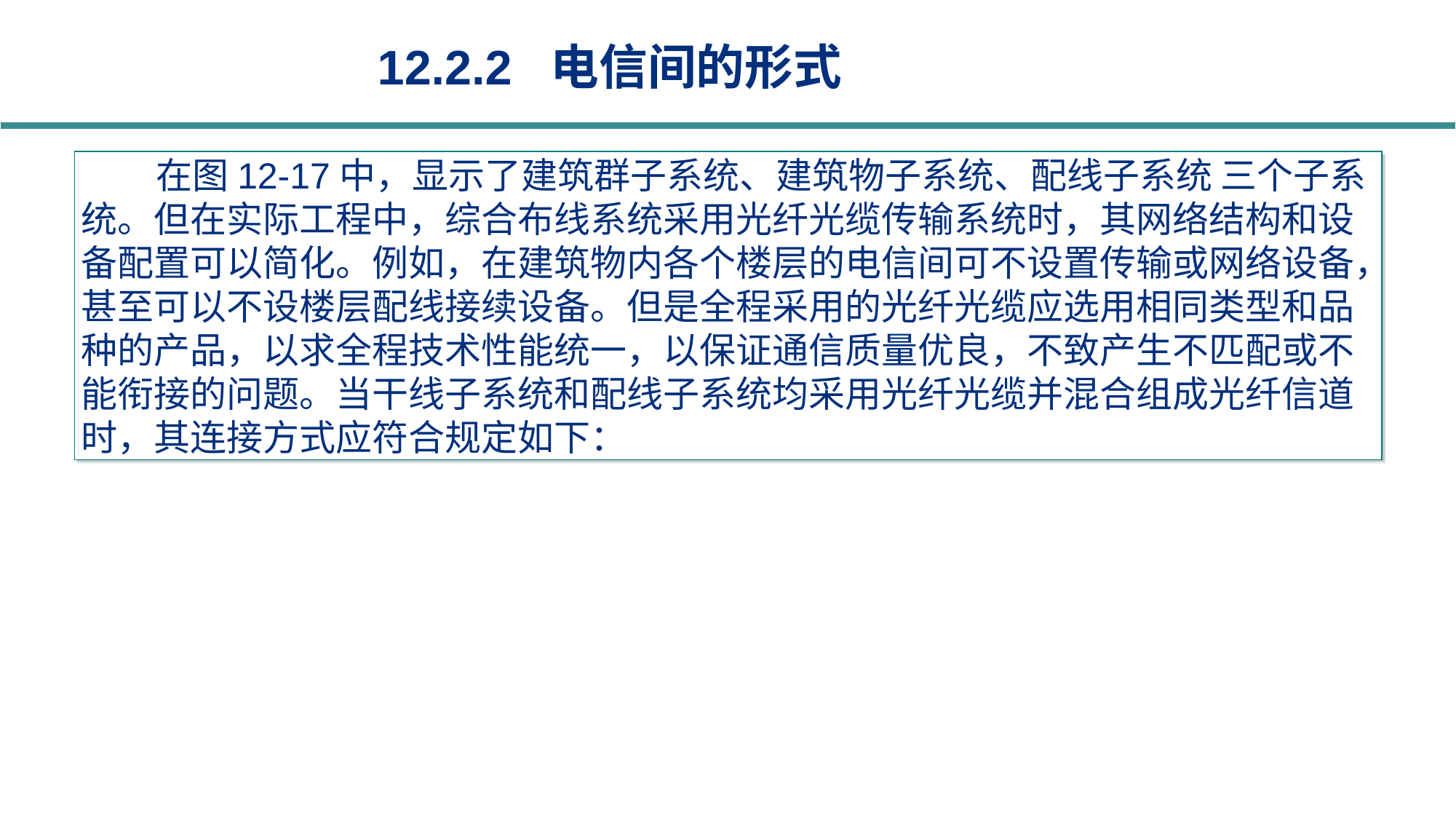

12.2.2  电信间的形式
在图12-17中，显示了建筑群子系统、建筑物子系统、配线子系统 三个子系统。但在实际工程中，综合布线系统采用光纤光缆传输系统时，其网络结构和设备配置可以简化。例如，在建筑物内各个楼层的电信间可不设置传输或网络设备，甚至可以不设楼层配线接续设备。但是全程采用的光纤光缆应选用相同类型和品种的产品，以求全程技术性能统一，以保证通信质量优良，不致产生不匹配或不能衔接的问题。当干线子系统和配线子系统均采用光纤光缆并混合组成光纤信道时，其连接方式应符合规定如下：